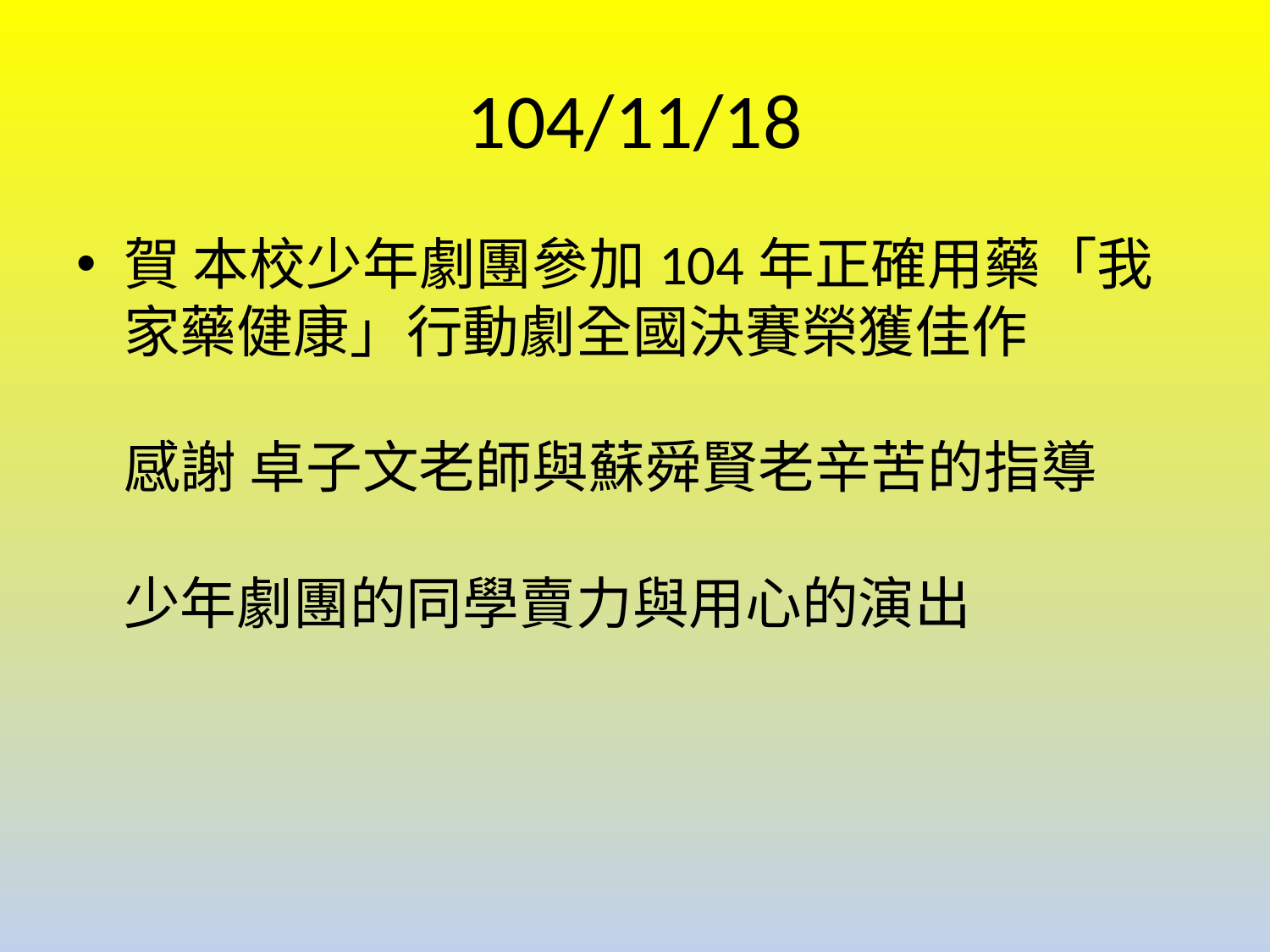

# 104/11/18
賀 本校少年劇團參加104年正確用藥「我家藥健康」行動劇全國決賽榮獲佳作 　
感謝 卓子文老師與蘇舜賢老辛苦的指導
少年劇團的同學賣力與用心的演出